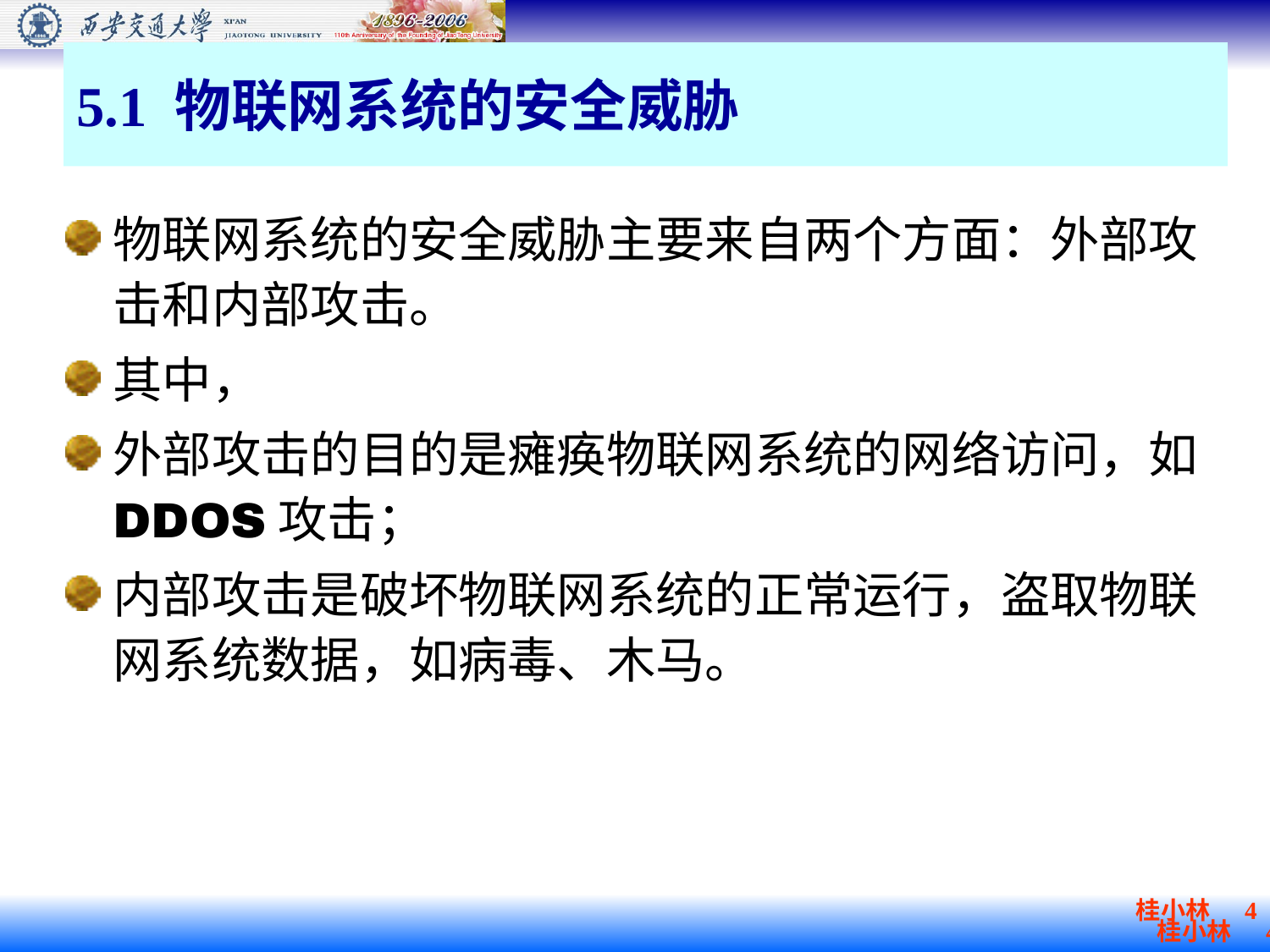

# 5.1 物联网系统的安全威胁
物联网系统的安全威胁主要来自两个方面：外部攻击和内部攻击。
其中，
外部攻击的目的是瘫痪物联网系统的网络访问，如DDOS攻击；
内部攻击是破坏物联网系统的正常运行，盗取物联网系统数据，如病毒、木马。

桂小林     4
桂小林     4